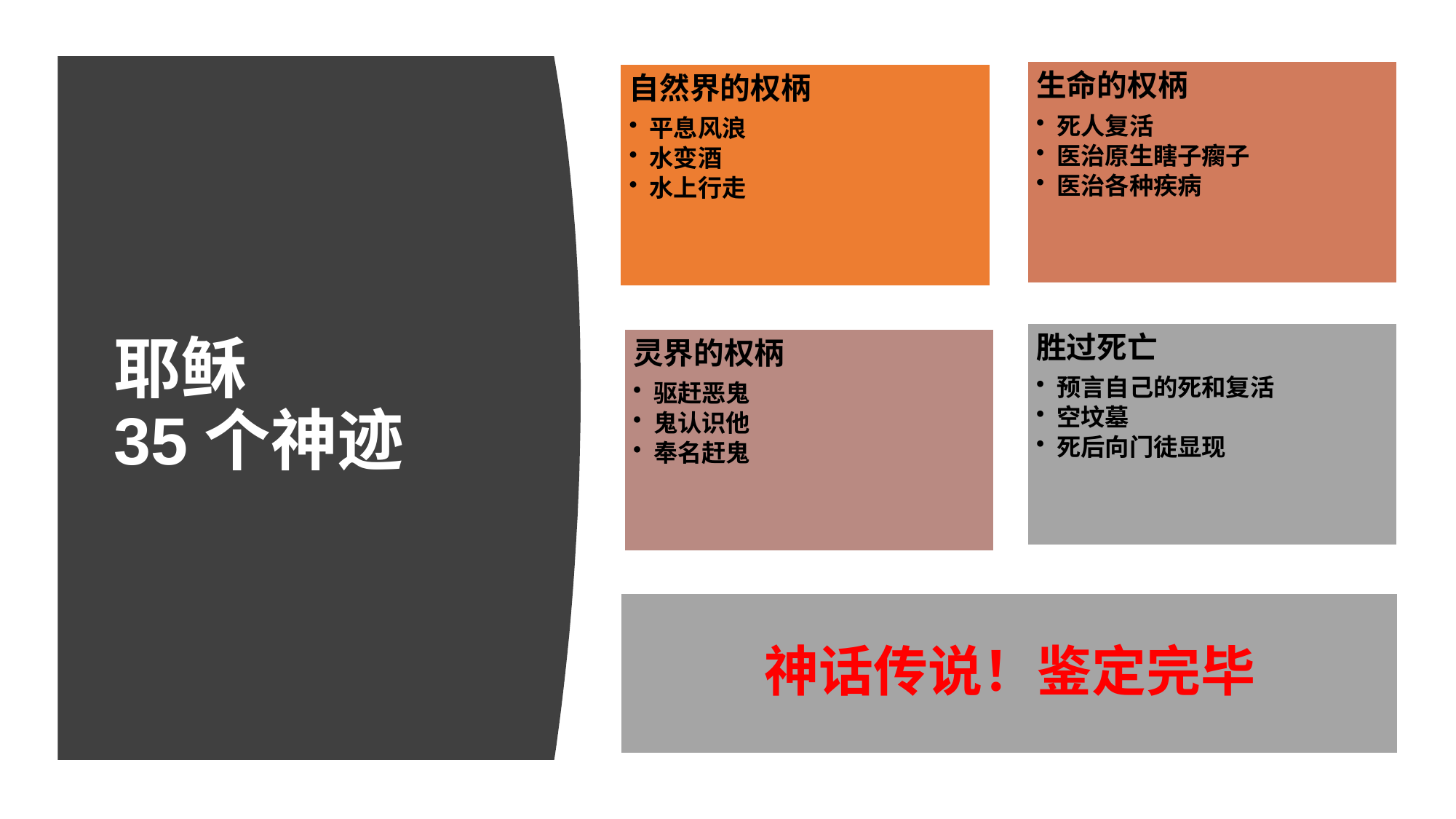

自然界的权柄
平息风浪
水变酒
水上行走
生命的权柄
死人复活
医治原生瞎子瘸子
医治各种疾病
灵界的权柄
驱赶恶鬼
鬼认识他
奉名赶鬼

胜过死亡
预言自己的死和复活
空坟墓
死后向门徒显现

# 耶稣 35个神迹

神话传说！鉴定完毕